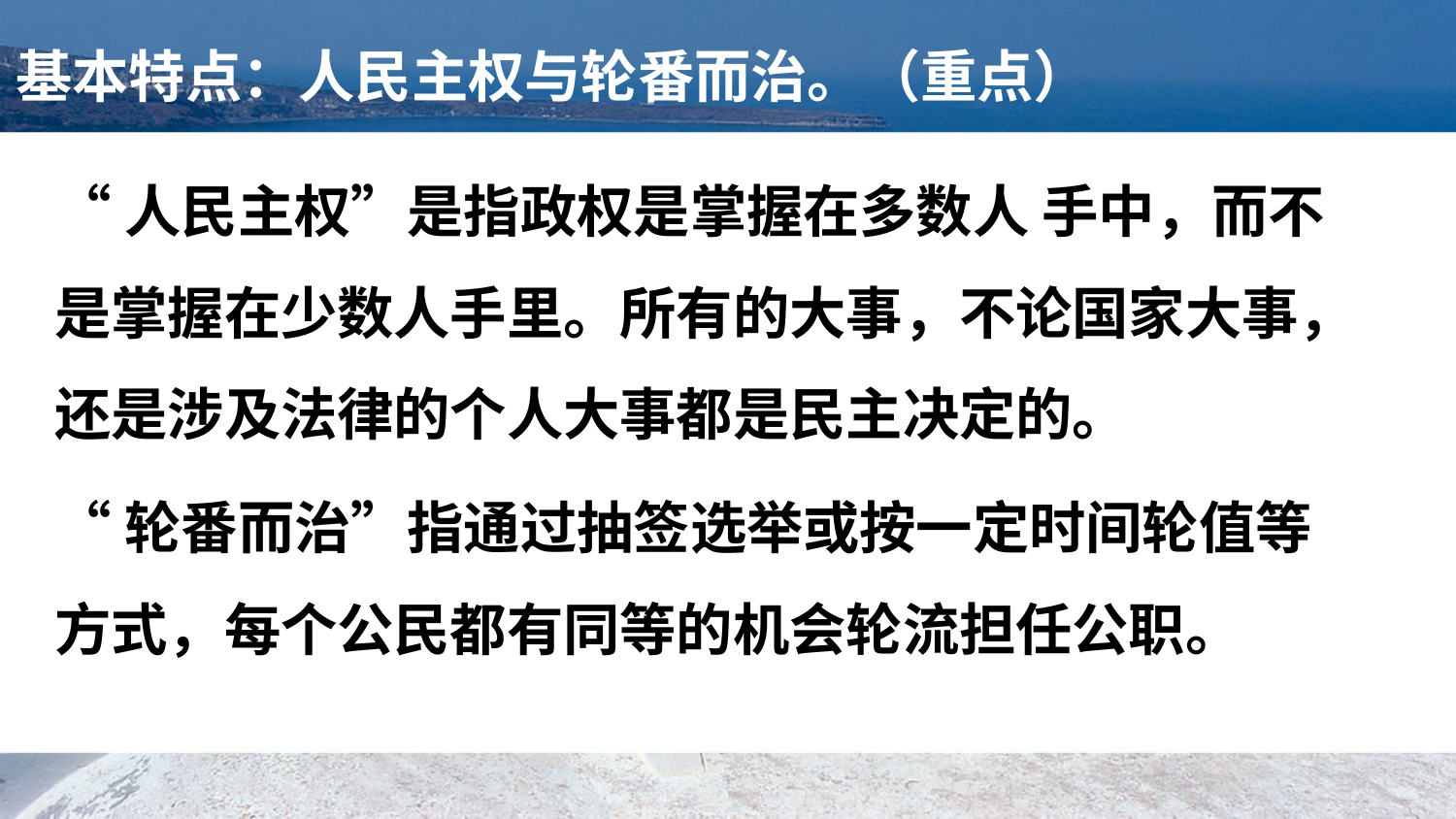

基本特点：人民主权与轮番而治。（重点）
“人民主权”是指政权是掌握在多数人 手中，而不是掌握在少数人手里。所有的大事，不论国家大事，还是涉及法律的个人大事都是民主决定的。
“轮番而治”指通过抽签选举或按一定时间轮值等方式，每个公民都有同等的机会轮流担任公职。